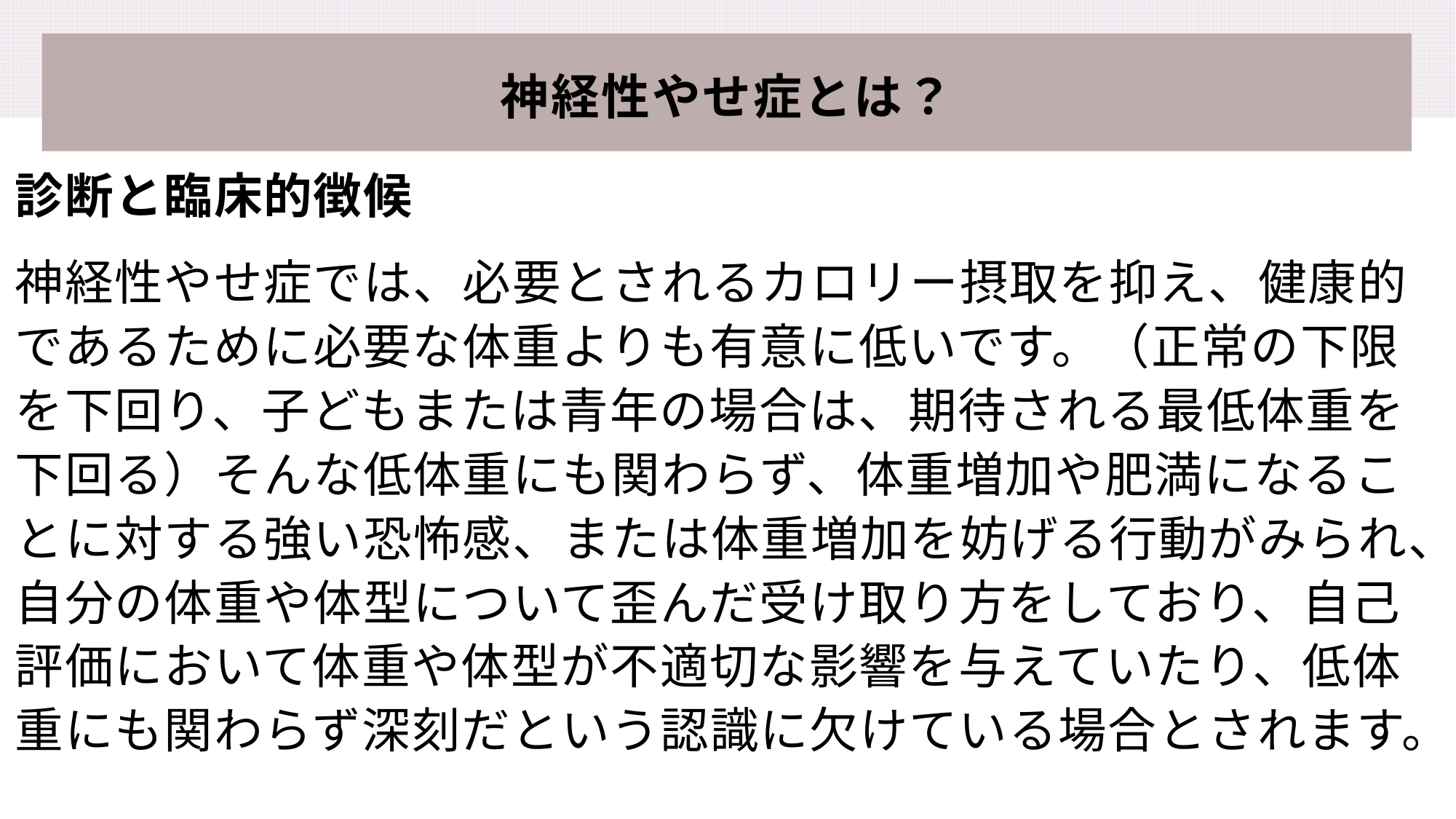

# 神経性やせ症とは？
診断と臨床的徴候
神経性やせ症では、必要とされるカロリー摂取を抑え、健康的であるために必要な体重よりも有意に低いです。（正常の下限を下回り、子どもまたは青年の場合は、期待される最低体重を下回る）そんな低体重にも関わらず、体重増加や肥満になることに対する強い恐怖感、または体重増加を妨げる行動がみられ、自分の体重や体型について歪んだ受け取り方をしており、自己評価において体重や体型が不適切な影響を与えていたり、低体重にも関わらず深刻だという認識に欠けている場合とされます。